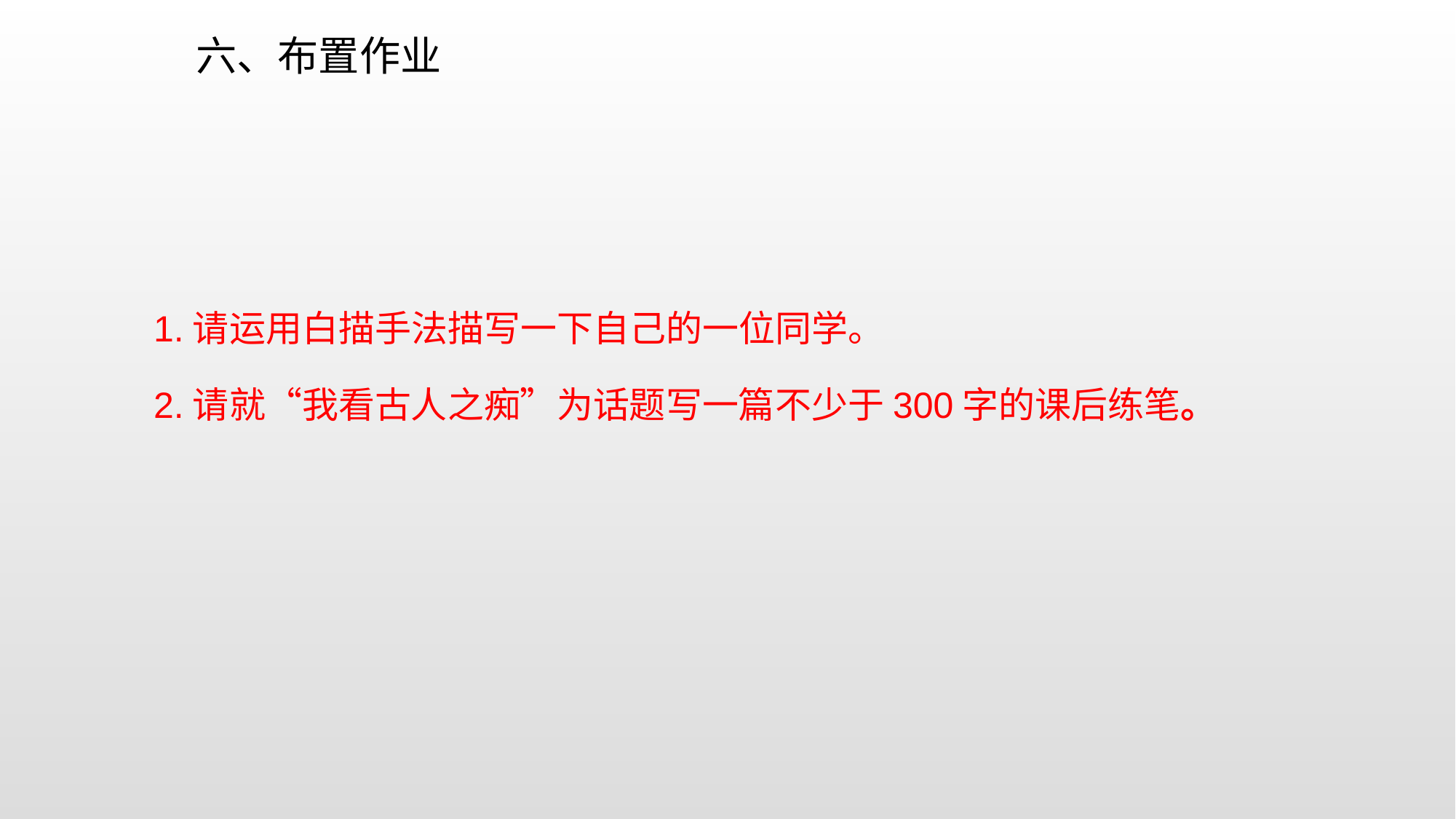

六、布置作业
1.请运用白描手法描写一下自己的一位同学。
2.请就“我看古人之痴”为话题写一篇不少于300字的课后练笔。